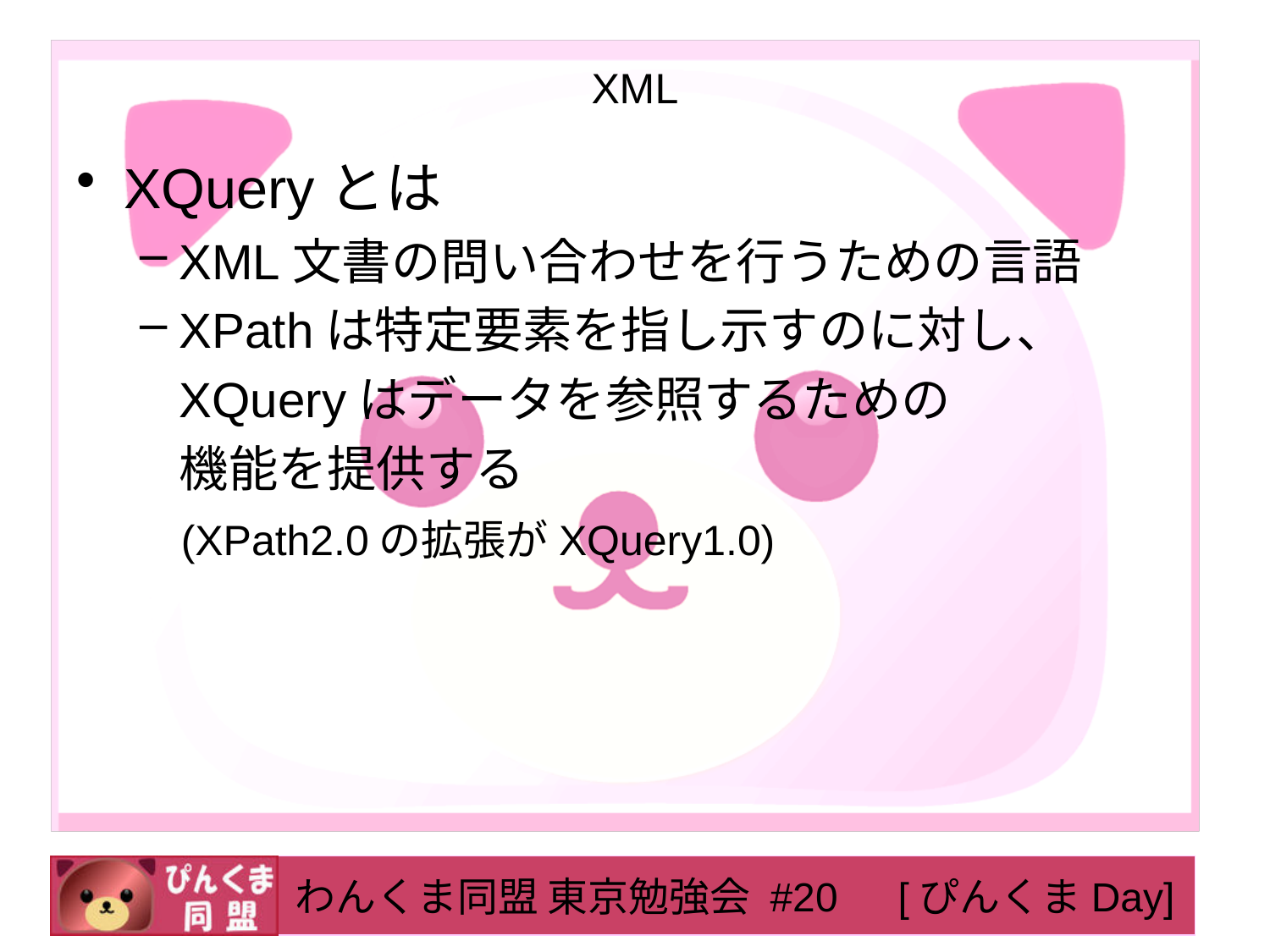

# XML
XQueryとは
XML文書の問い合わせを行うための言語
XPathは特定要素を指し示すのに対し、
	XQueryはデータを参照するための
	機能を提供する
   (XPath2.0の拡張がXQuery1.0)